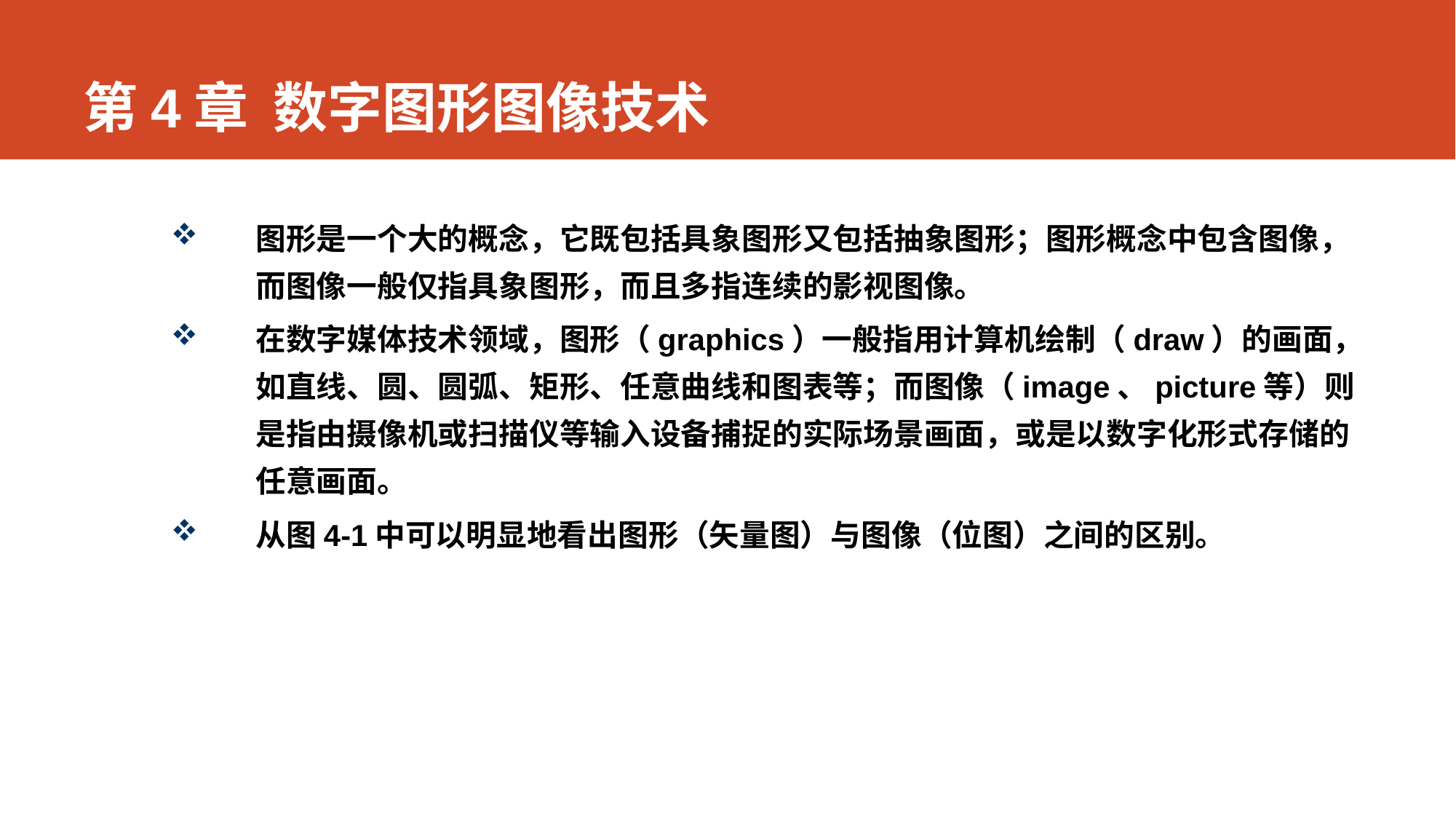

# 第4章  数字图形图像技术
图形是一个大的概念，它既包括具象图形又包括抽象图形；图形概念中包含图像，而图像一般仅指具象图形，而且多指连续的影视图像。
在数字媒体技术领域，图形（graphics）一般指用计算机绘制（draw）的画面，如直线、圆、圆弧、矩形、任意曲线和图表等；而图像（image、picture等）则是指由摄像机或扫描仪等输入设备捕捉的实际场景画面，或是以数字化形式存储的任意画面。
从图4-1中可以明显地看出图形（矢量图）与图像（位图）之间的区别。